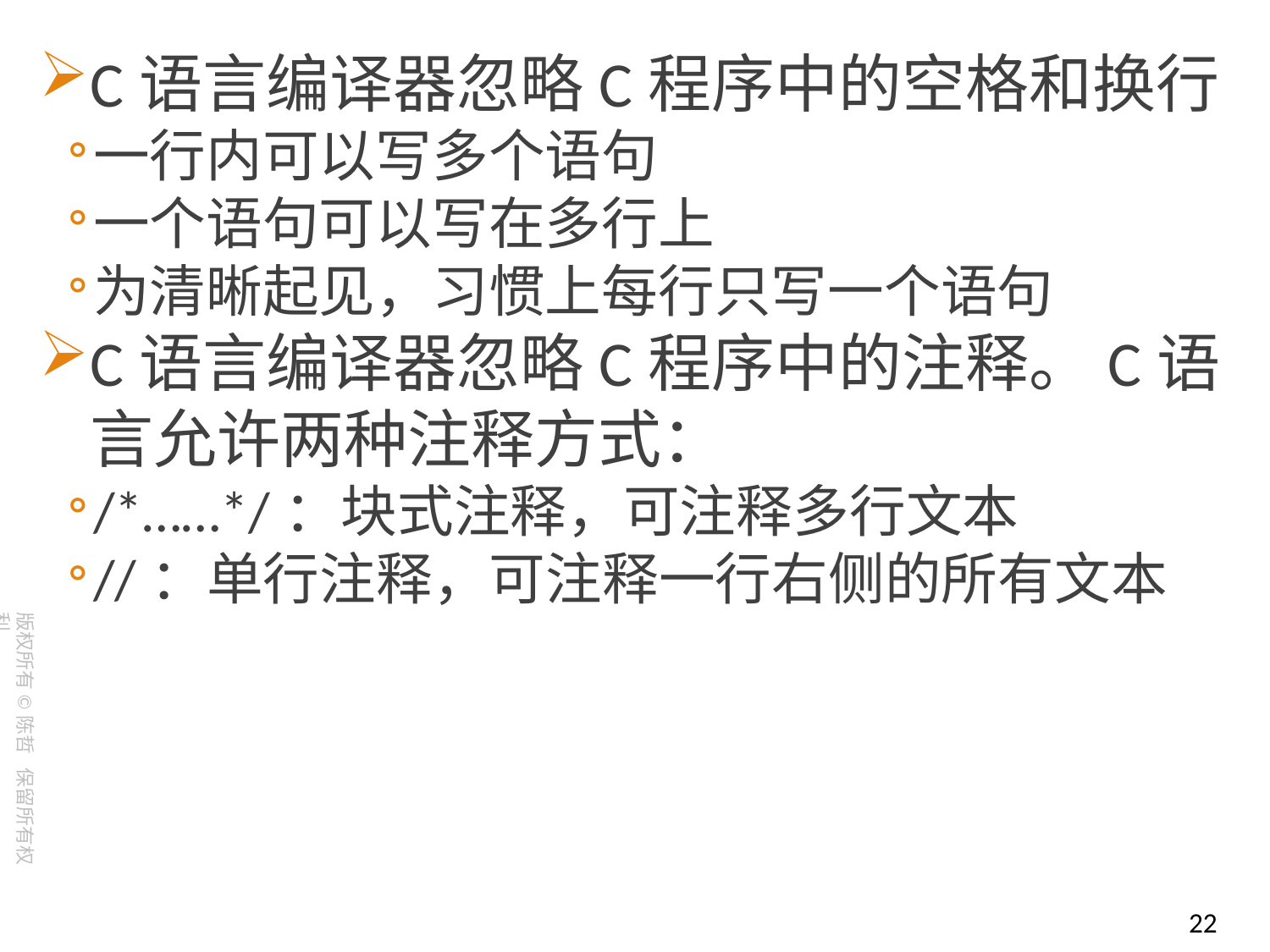

C语言编译器忽略C程序中的空格和换行
一行内可以写多个语句
一个语句可以写在多行上
为清晰起见，习惯上每行只写一个语句
C语言编译器忽略C程序中的注释。C语言允许两种注释方式：
/*……*/：块式注释，可注释多行文本
//：单行注释，可注释一行右侧的所有文本

22